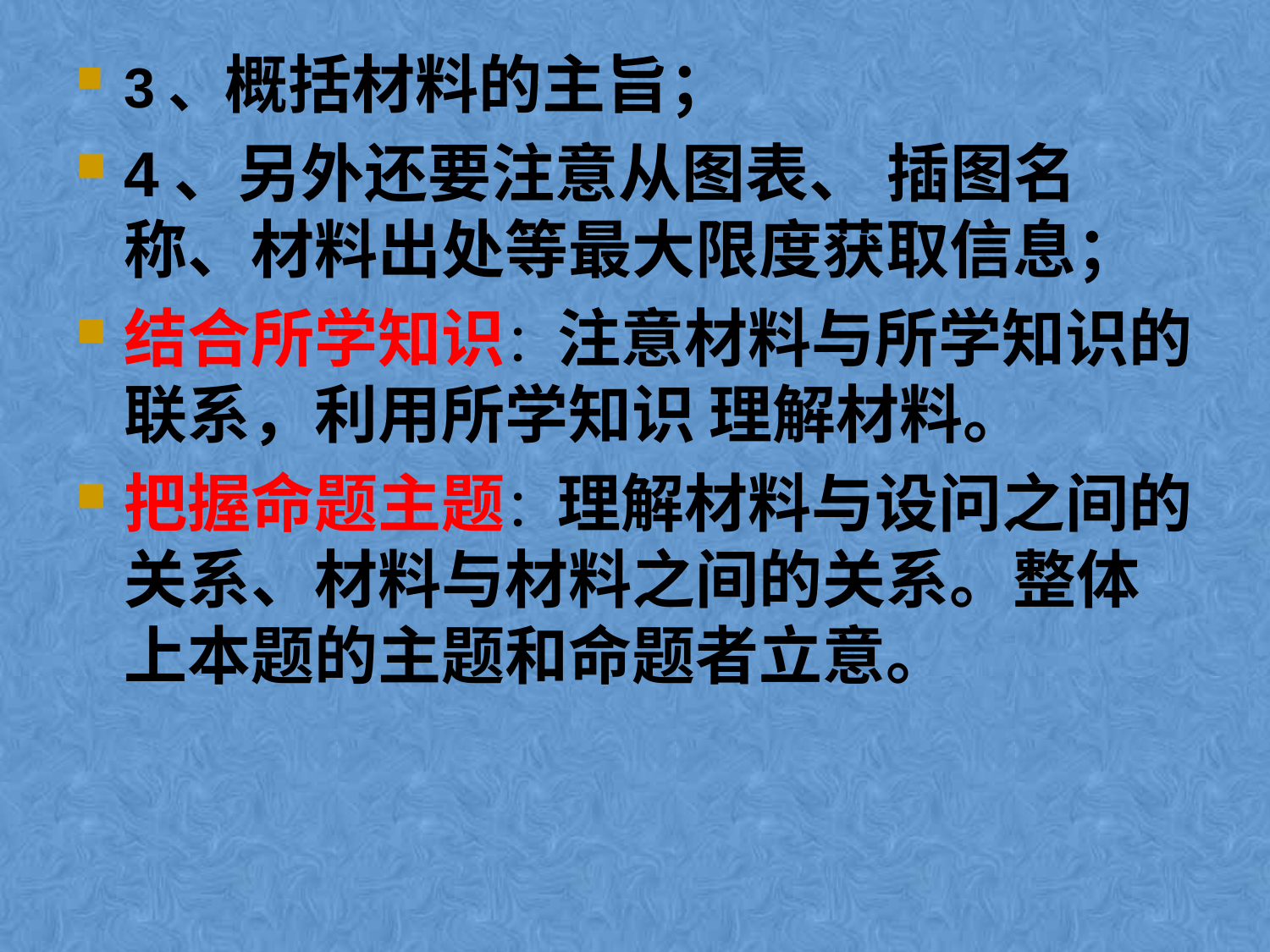

# 3、概括材料的主旨；
4、另外还要注意从图表、 插图名称、材料出处等最大限度获取信息；
结合所学知识：注意材料与所学知识的联系，利用所学知识 理解材料。
把握命题主题：理解材料与设问之间的关系、材料与材料之间的关系。整体上本题的主题和命题者立意。